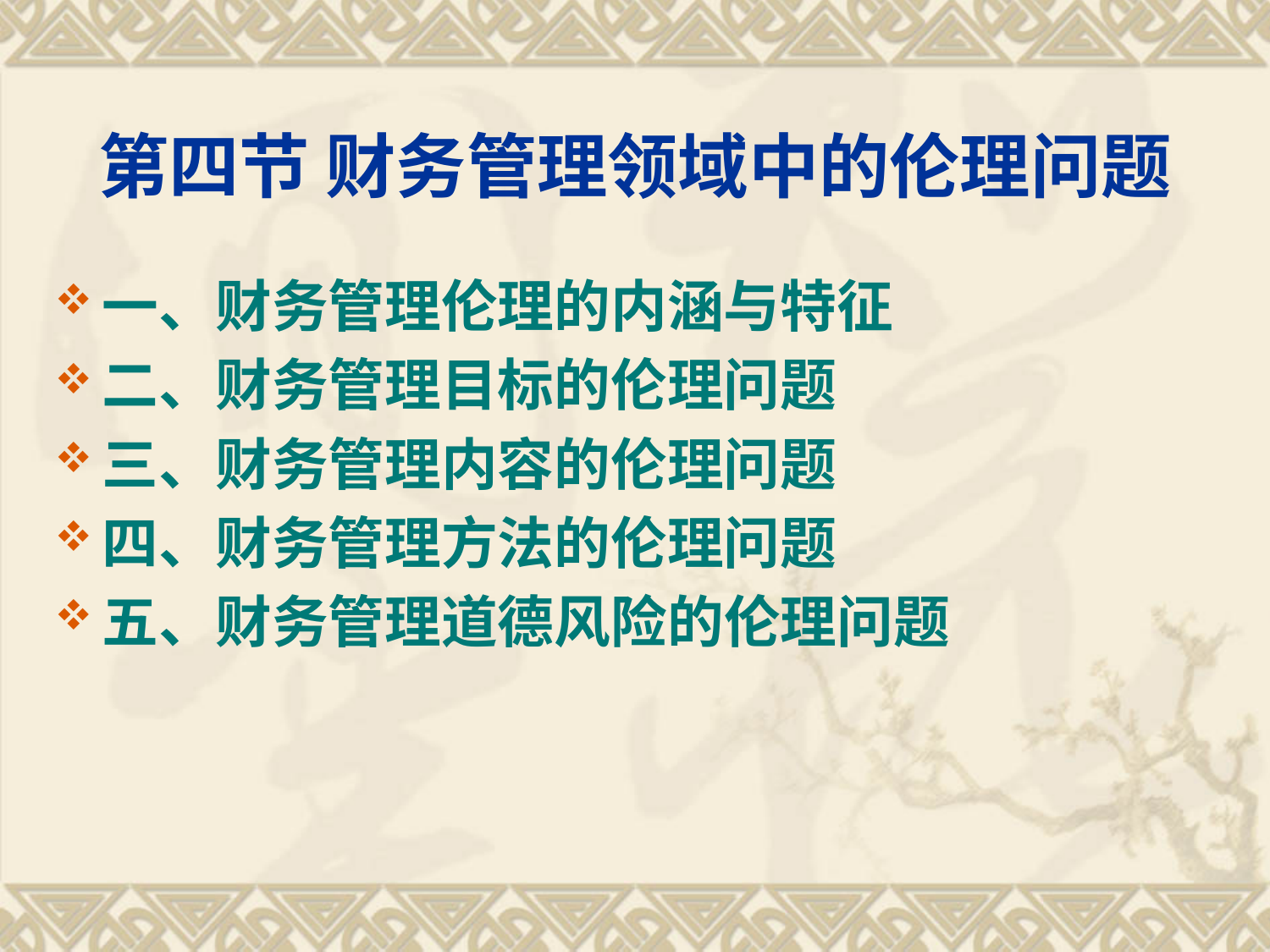

第四节 财务管理领域中的伦理问题
一、财务管理伦理的内涵与特征
二、财务管理目标的伦理问题
三、财务管理内容的伦理问题
四、财务管理方法的伦理问题
五、财务管理道德风险的伦理问题